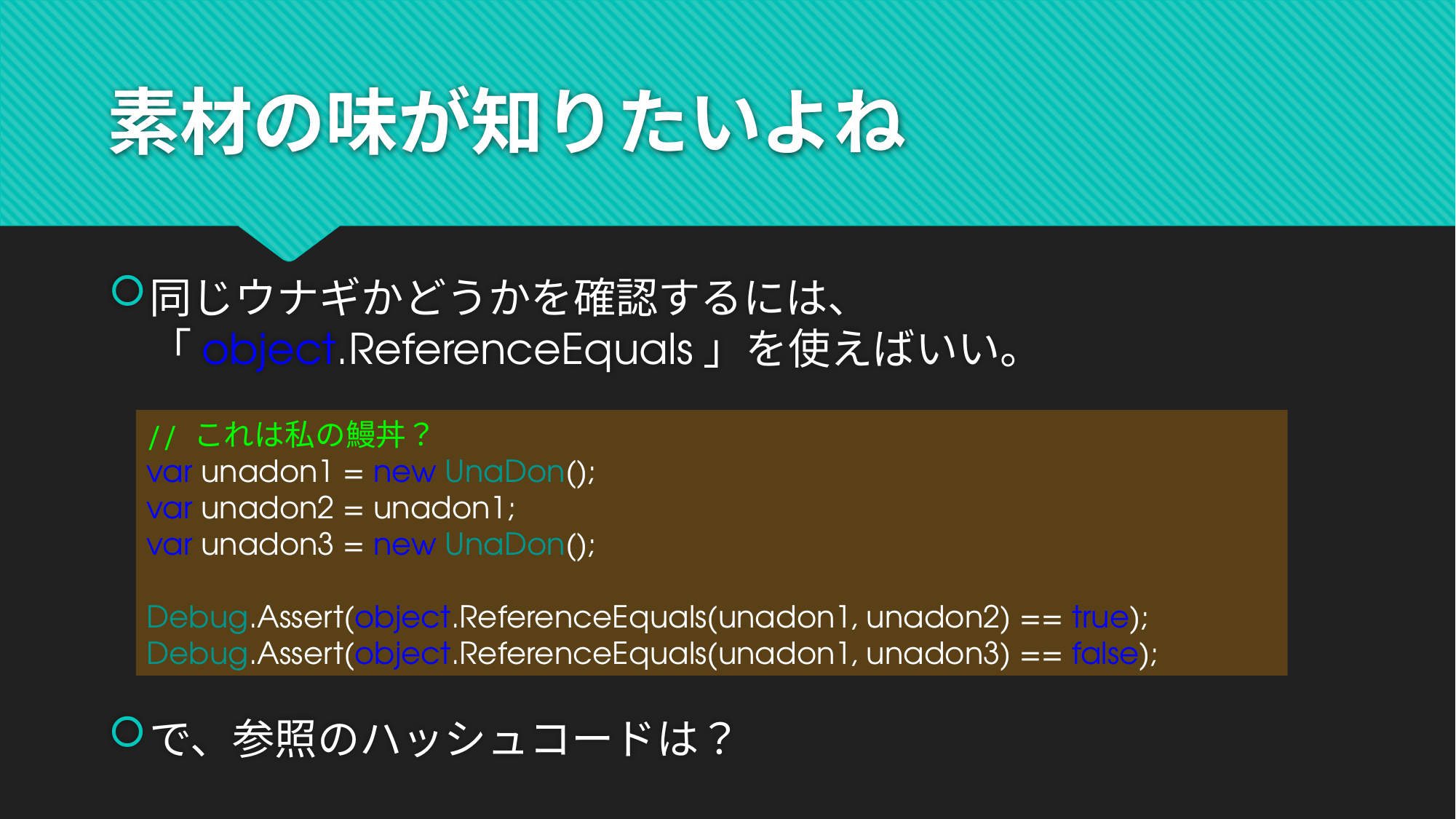

# 素材の味が知りたいよね
同じウナギかどうかを確認するには、「object.ReferenceEquals」を使えばいい。
// これは私の鰻丼？
var unadon1 = new UnaDon();
var unadon2 = unadon1;
var unadon3 = new UnaDon();

Debug.Assert(object.ReferenceEquals(unadon1, unadon2) == true);
Debug.Assert(object.ReferenceEquals(unadon1, unadon3) == false);
で、参照のハッシュコードは？